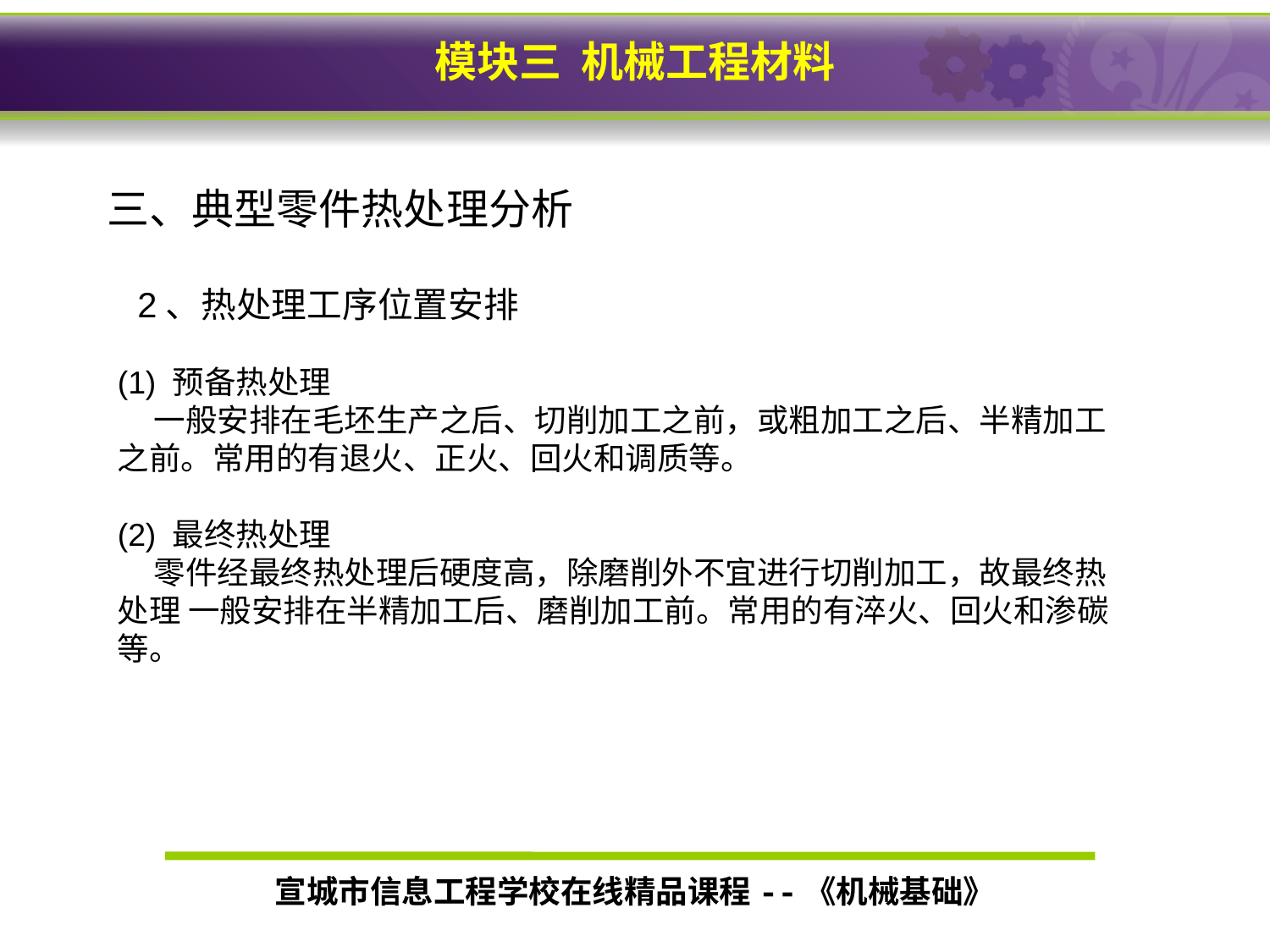

三、典型零件热处理分析
2、热处理工序位置安排
(1) 预备热处理
    一般安排在毛坯生产之后、切削加工之前，或粗加工之后、半精加工之前。常用的有退火、正火、回火和调质等。

(2) 最终热处理
    零件经最终热处理后硬度高，除磨削外不宜进行切削加工，故最终热处理 一般安排在半精加工后、磨削加工前。常用的有淬火、回火和渗碳等。